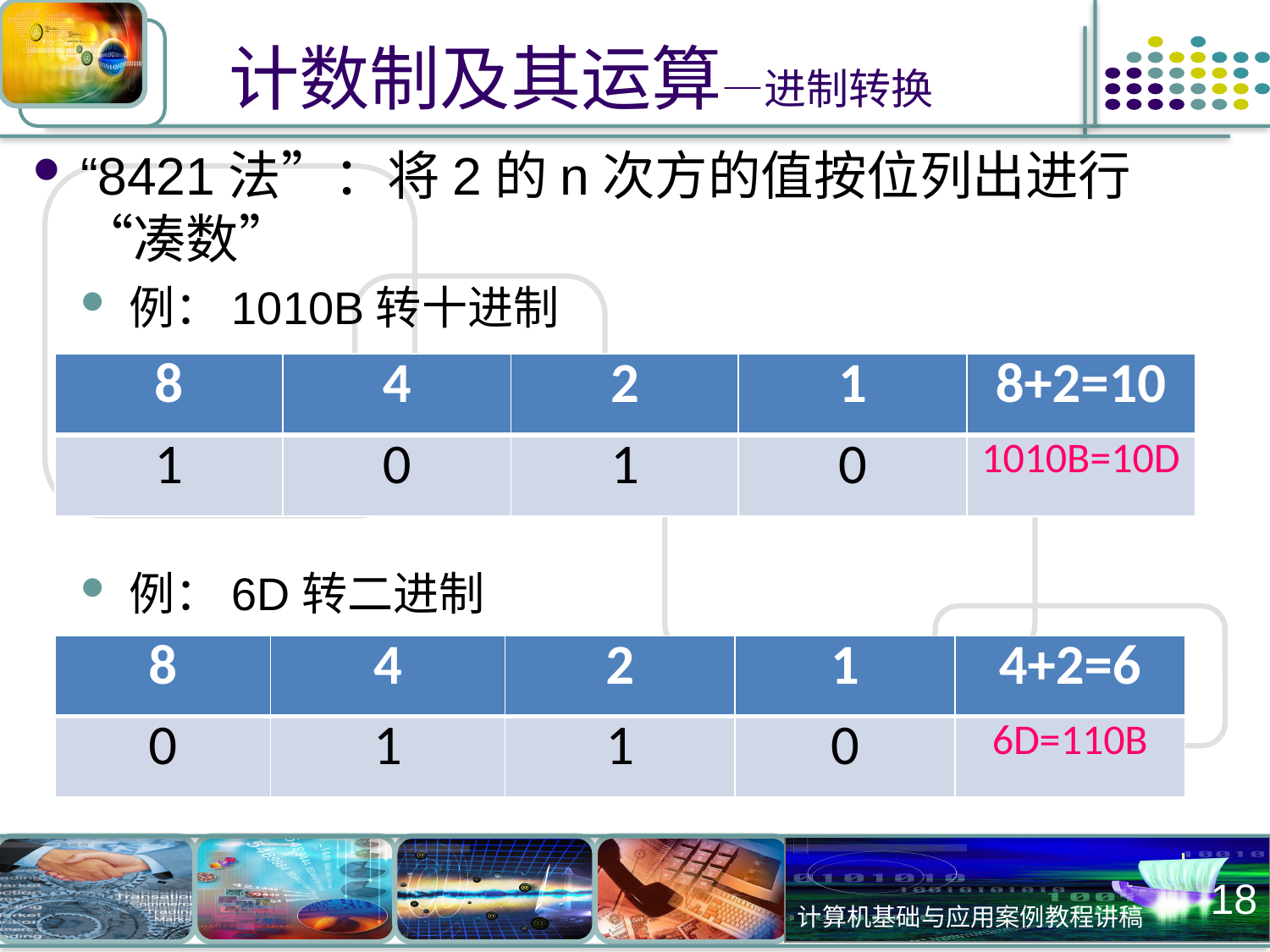

# 计数制及其运算—进制转换
“8421法”：将2的n次方的值按位列出进行“凑数”
例：1010B转十进制

例：6D转二进制
| 8 | 4 | 2 | 1 | 8+2=10 |
| --- | --- | --- | --- | --- |
| 1 | 0 | 1 | 0 | 1010B=10D |
| 8 | 4 | 2 | 1 | 4+2=6 |
| --- | --- | --- | --- | --- |
| 0 | 1 | 1 | 0 | 6D=110B |
18